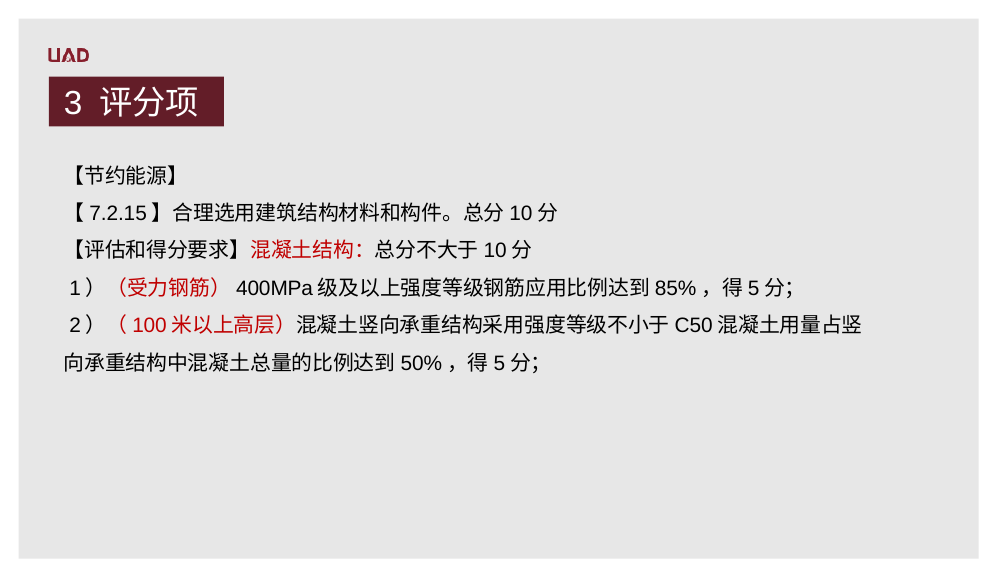

3 评分项
【节约能源】
【7.2.15】合理选用建筑结构材料和构件。总分10分
【评估和得分要求】混凝土结构：总分不大于10分
 1）（受力钢筋）400MPa级及以上强度等级钢筋应用比例达到85%，得5分；
 2）（100米以上高层）混凝土竖向承重结构采用强度等级不小于C50混凝土用量占竖向承重结构中混凝土总量的比例达到50%，得5分；